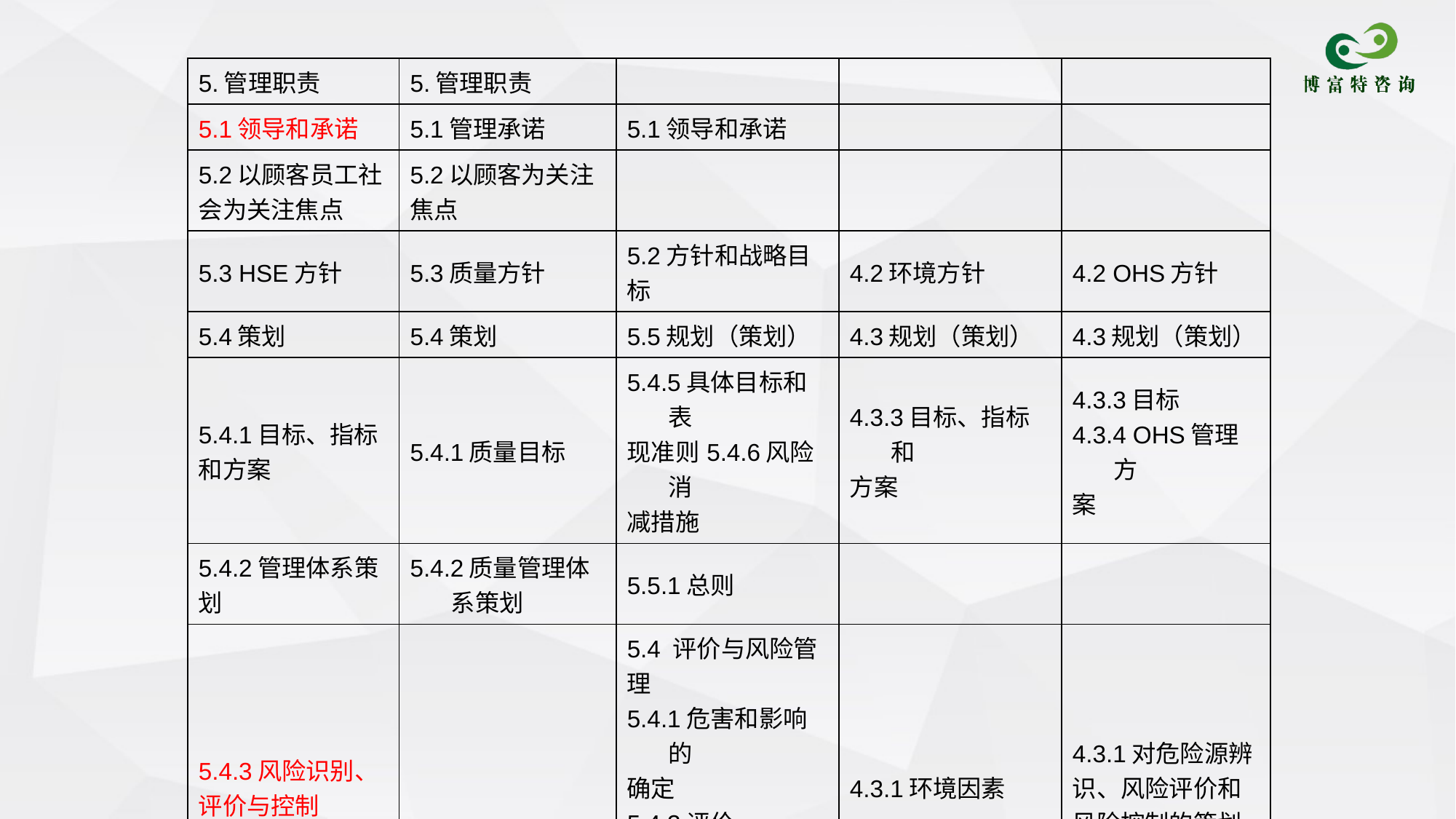

| 5.管理职责 | 5.管理职责 |  |  |  |
| --- | --- | --- | --- | --- |
| 5.1领导和承诺 | 5.1管理承诺 | 5.1领导和承诺 |  |  |
| 5.2以顾客员工社 会为关注焦点 | 5.2以顾客为关注 焦点 |  |  |  |
| 5.3 HSE方针 | 5.3质量方针 | 5.2方针和战略目 标 | 4.2环境方针 | 4.2 OHS方针 |
| 5.4策划 | 5.4策划 | 5.5规划（策划） | 4.3规划（策划） | 4.3规划（策划） |
| 5.4.1目标、指标 和方案 | 5.4.1质量目标 | 5.4.5具体目标和表 现准则5.4.6风险消 减措施 | 4.3.3目标、指标和 方案 | 4.3.3目标 4.3.4 OHS管理方 案 |
| 5.4.2管理体系策 划 | 5.4.2质量管理体系策划 | 5.5.1总则 |  |  |
| 5.4.3风险识别、 评价与控制 |  | 5.4 评价与风险管 理 5.4.1危害和影响的 确定 5.4.3评价 5.4.4建立说明危害 和影响的文件 | 4.3.1环境因素 | 4.3.1对危险源辨 识、风险评价和 风险控制的策划 |
| 5.4.4法律、法规 和其他要求 | 4.2.3文件控制 | 5.4.2建立判别准则 | 4.3.2法律、法规和 其他要求 | 4.3.2法规和其他 要求 |